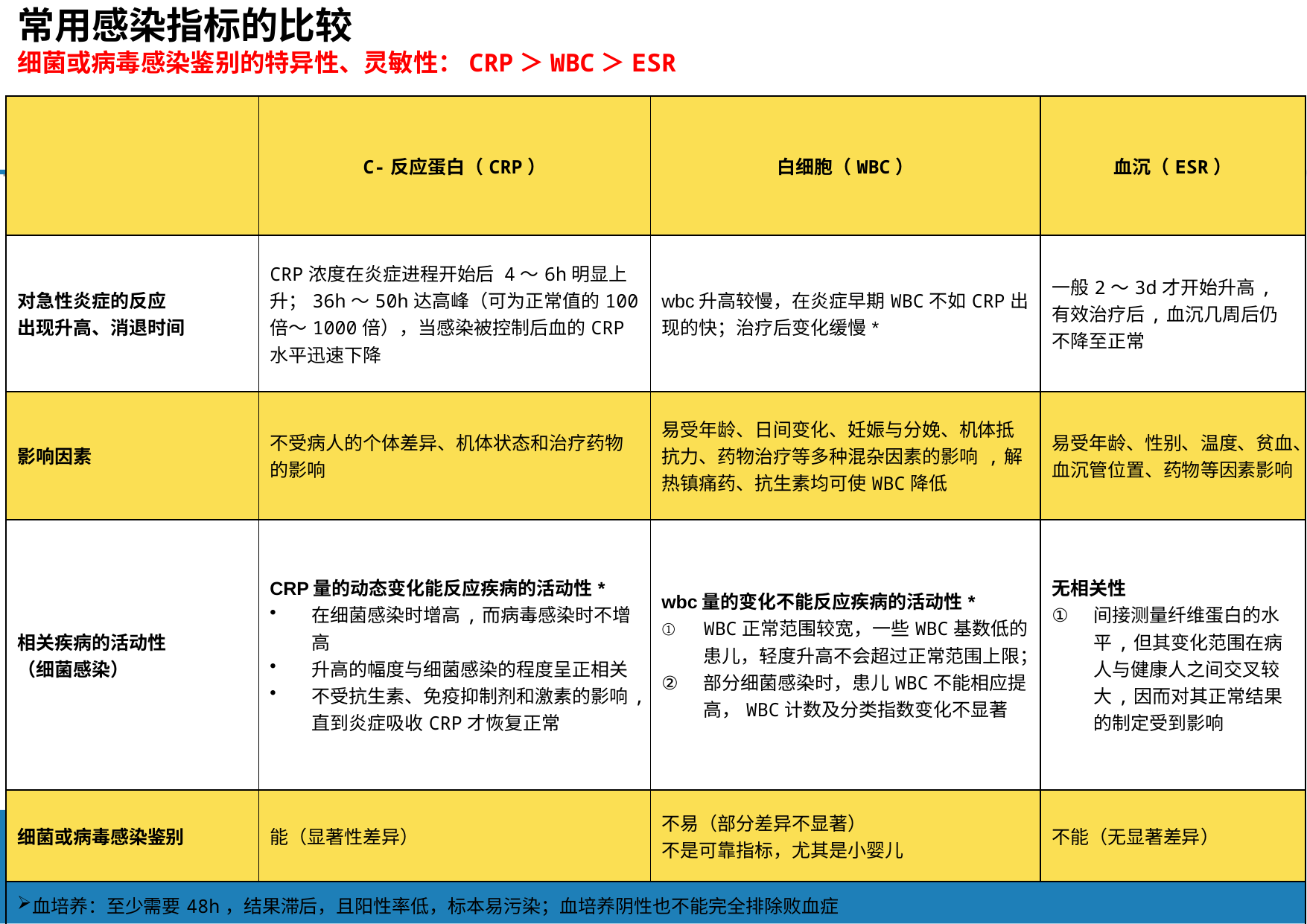

常用感染指标的比较
细菌或病毒感染鉴别的特异性、灵敏性：CRP＞WBC＞ESR
|  | C-反应蛋白（CRP） | 白细胞（WBC） | 血沉（ESR） |
| --- | --- | --- | --- |
| 对急性炎症的反应 出现升高、消退时间 | CRP浓度在炎症进程开始后 4～6h明显上升；36h～50h达高峰（可为正常值的100倍～1000倍），当感染被控制后血的CRP水平迅速下降 | wbc升高较慢，在炎症早期WBC不如CRP出现的快；治疗后变化缓慢\* | 一般2～3d才开始升高,有效治疗后,血沉几周后仍不降至正常 |
| 影响因素 | 不受病人的个体差异、机体状态和治疗药物的影响 | 易受年龄、日间变化、妊娠与分娩、机体抵抗力、药物治疗等多种混杂因素的影响 ,解热镇痛药、抗生素均可使WBC降低 | 易受年龄、性别、温度、贫血、血沉管位置、药物等因素影响 |
| 相关疾病的活动性 （细菌感染） | CRP量的动态变化能反应疾病的活动性\* 在细菌感染时增高,而病毒感染时不增高 升高的幅度与细菌感染的程度呈正相关 不受抗生素、免疫抑制剂和激素的影响,直到炎症吸收CRP才恢复正常 | wbc量的变化不能反应疾病的活动性\* WBC正常范围较宽，一些WBC基数低的患儿，轻度升高不会超过正常范围上限； 部分细菌感染时，患儿WBC不能相应提高，WBC计数及分类指数变化不显著 | 无相关性 间接测量纤维蛋白的水平,但其变化范围在病人与健康人之间交叉较大,因而对其正常结果的制定受到影响 |
| 细菌或病毒感染鉴别 | 能（显著性差异） | 不易（部分差异不显著） 不是可靠指标，尤其是小婴儿 | 不能（无显著差异） |
| 血培养：至少需要48h，结果滞后，且阳性率低，标本易污染；血培养阴性也不能完全排除败血症 |  |  |  |